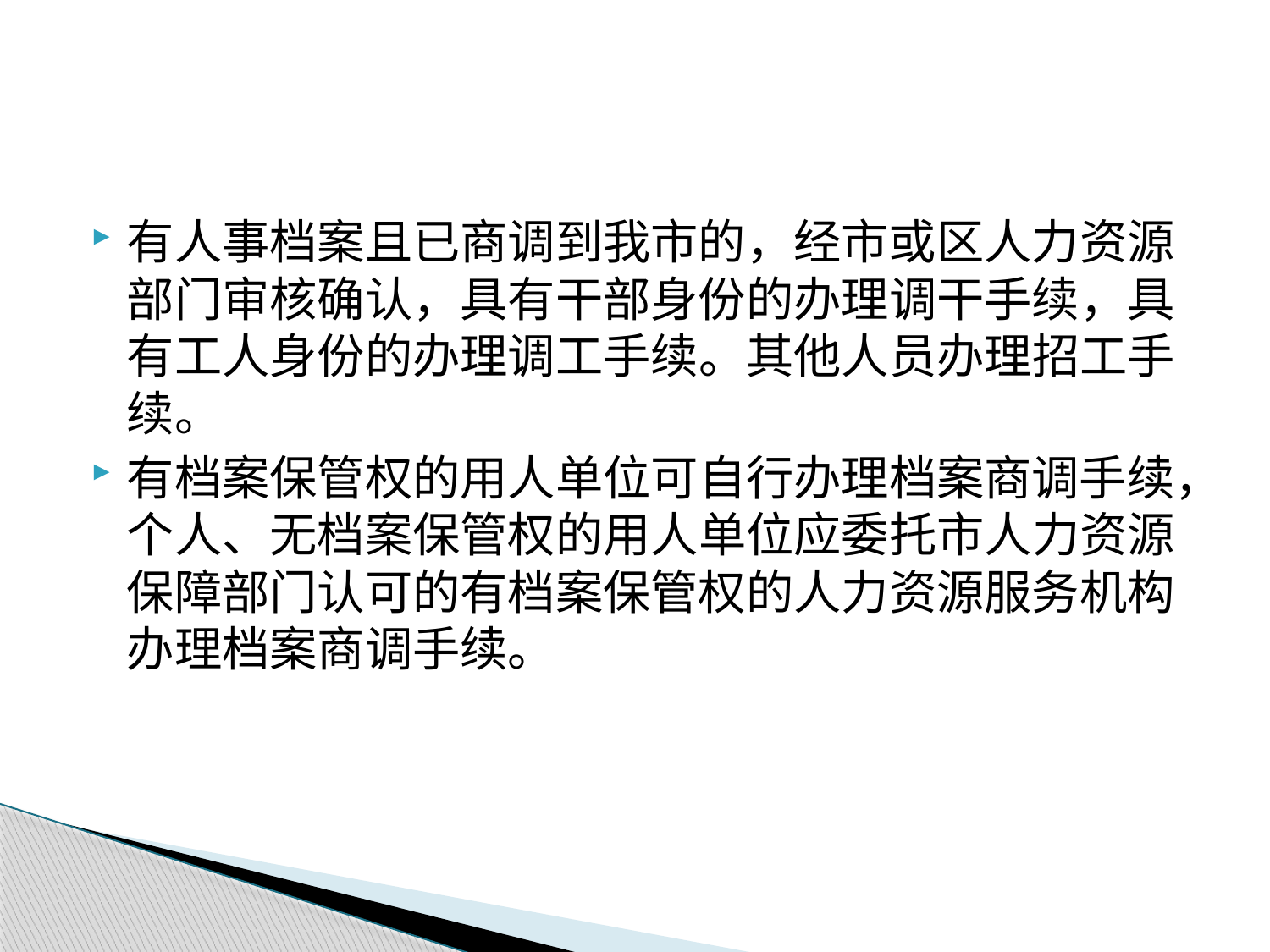

#
有人事档案且已商调到我市的，经市或区人力资源部门审核确认，具有干部身份的办理调干手续，具有工人身份的办理调工手续。其他人员办理招工手续。
有档案保管权的用人单位可自行办理档案商调手续，个人、无档案保管权的用人单位应委托市人力资源保障部门认可的有档案保管权的人力资源服务机构办理档案商调手续。